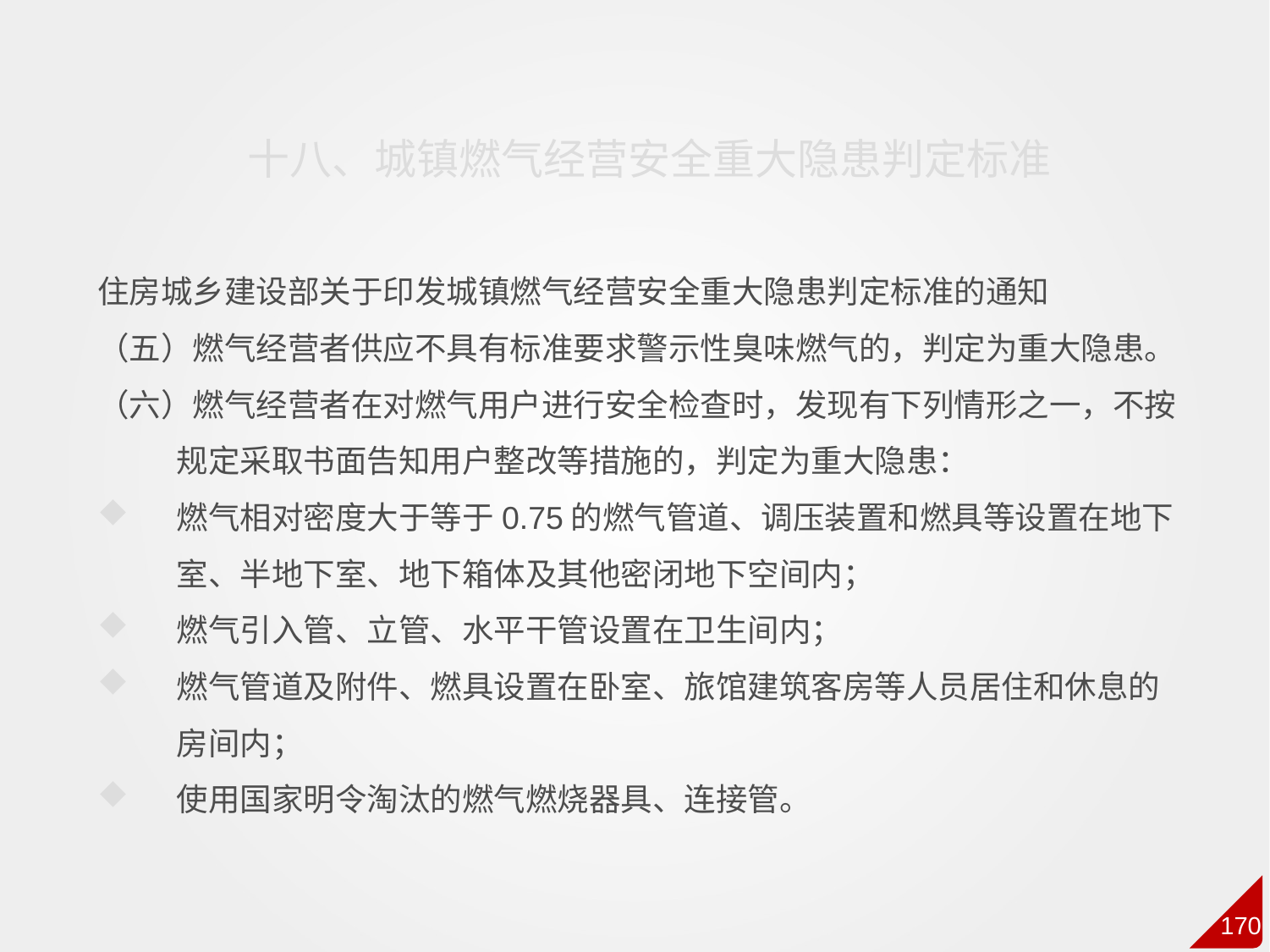

十八、城镇燃气经营安全重大隐患判定标准
住房城乡建设部关于印发城镇燃气经营安全重大隐患判定标准的通知
（五）燃气经营者供应不具有标准要求警示性臭味燃气的，判定为重大隐患。
（六）燃气经营者在对燃气用户进行安全检查时，发现有下列情形之一，不按规定采取书面告知用户整改等措施的，判定为重大隐患：
燃气相对密度大于等于0.75的燃气管道、调压装置和燃具等设置在地下室、半地下室、地下箱体及其他密闭地下空间内；
燃气引入管、立管、水平干管设置在卫生间内；
燃气管道及附件、燃具设置在卧室、旅馆建筑客房等人员居住和休息的房间内；
使用国家明令淘汰的燃气燃烧器具、连接管。